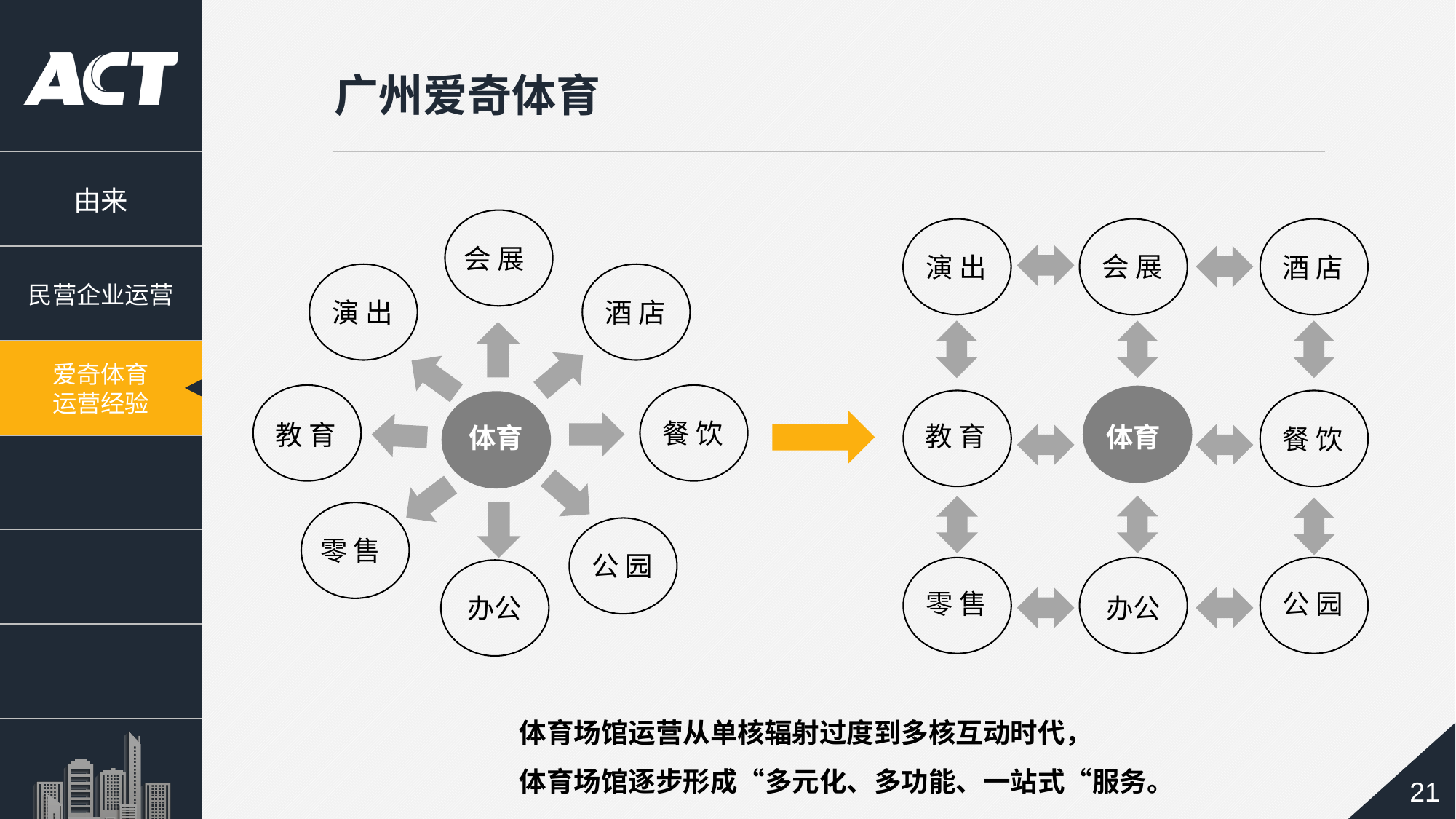

广州爱奇体育

会 展

会 展
演 出
酒 店

演 出
酒 店

餐 饮
教 育
教 育
体育
体育

餐 饮

零 售
公 园

零 售
公 园
办公
办公
体育场馆运营从单核辐射过度到多核互动时代，
体育场馆逐步形成“多元化、多功能、一站式“服务。